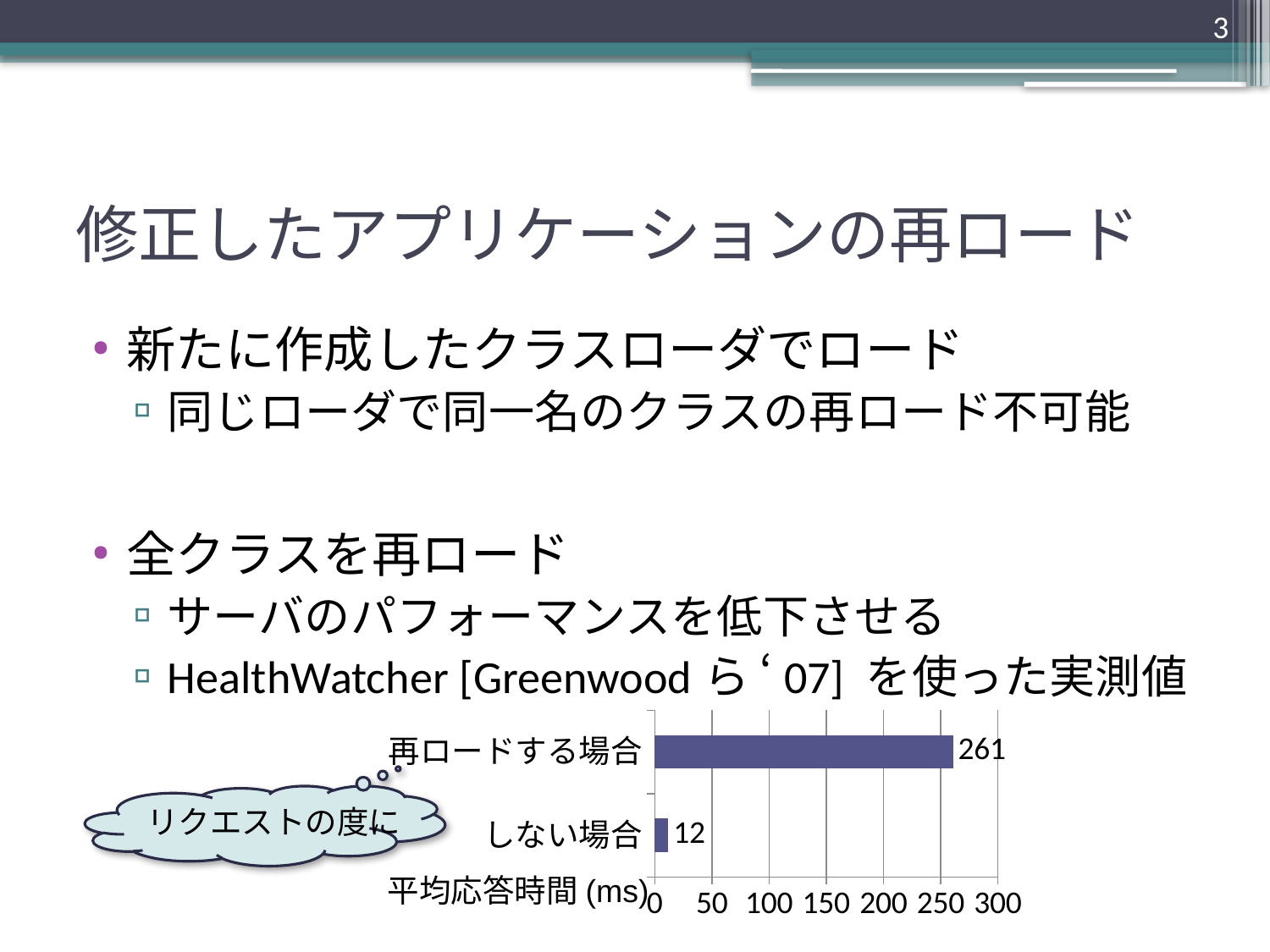

3
# 修正したアプリケーションの再ロード
新たに作成したクラスローダでロード
同じローダで同一名のクラスの再ロード不可能

全クラスを再ロード
サーバのパフォーマンスを低下させる
HealthWatcher [Greenwoodら ‘07] を使った実測値

### Chart

| Category | 系列 1 |
|---|---|
| しない場合 | 12.0 |
| 再ロードする場合 | 261.0 |
リクエストの度に
平均応答時間(ms)